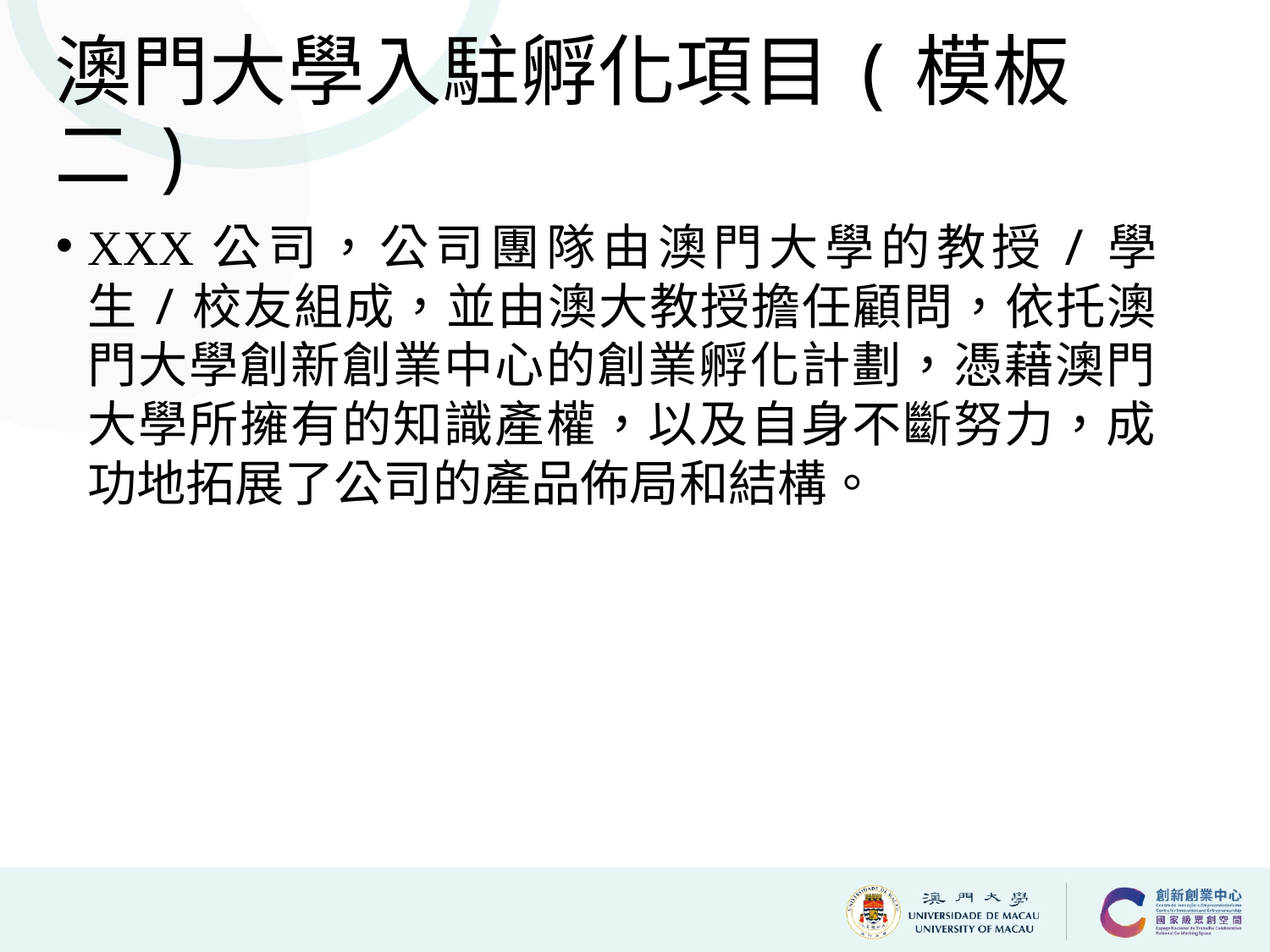

澳門大學入駐孵化項目(模板二)
XXX公司，公司團隊由澳門大學的教授/學生/校友組成，並由澳大教授擔任顧問，依托澳門大學創新創業中心的創業孵化計劃，憑藉澳門大學所擁有的知識產權，以及自身不斷努力，成功地拓展了公司的產品佈局和結構。